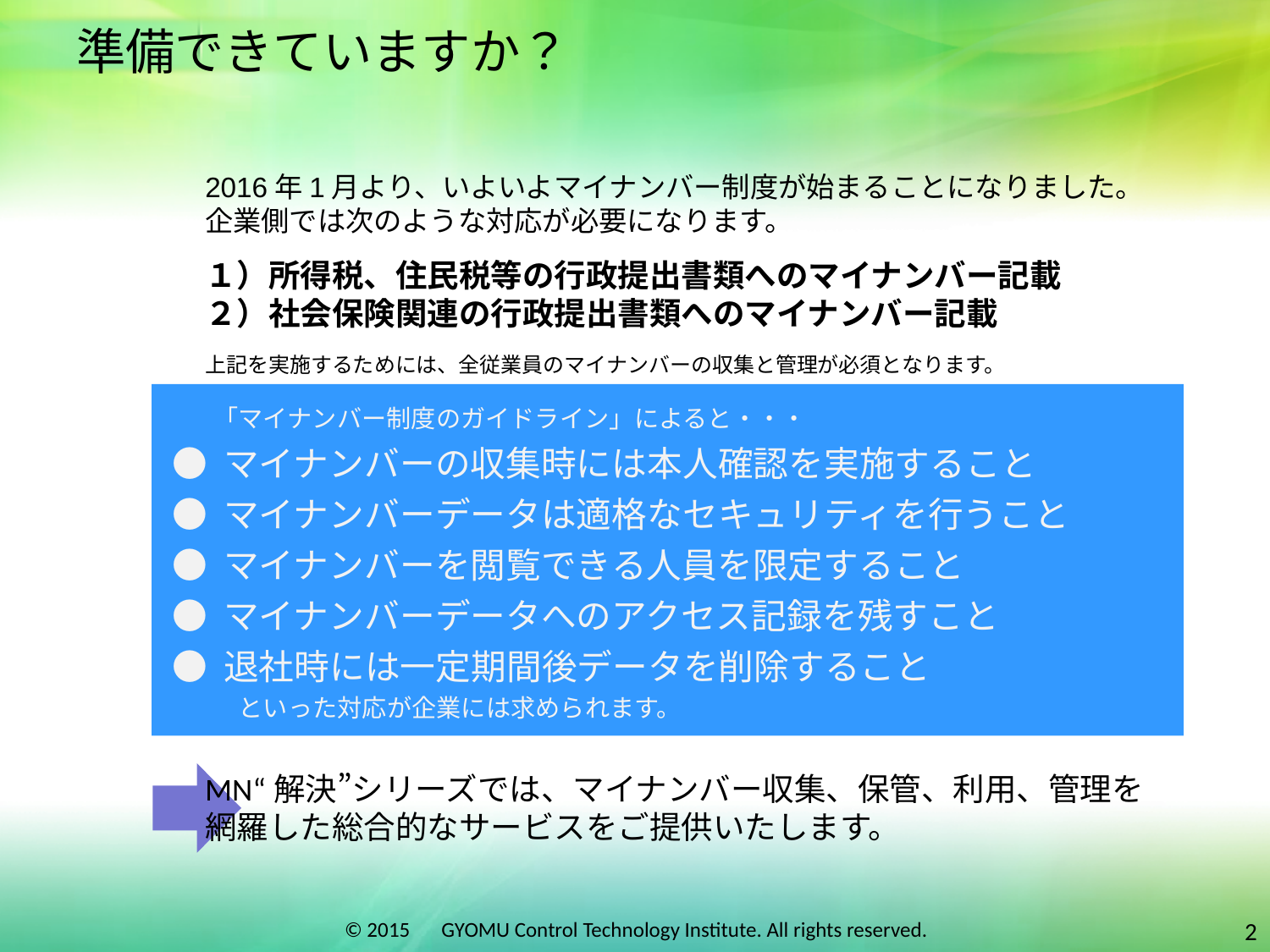

# 準備できていますか？
2016年1月より、いよいよマイナンバー制度が始まることになりました。
企業側では次のような対応が必要になります。

１）所得税、住民税等の行政提出書類へのマイナンバー記載
２）社会保険関連の行政提出書類へのマイナンバー記載

上記を実施するためには、全従業員のマイナンバーの収集と管理が必須となります。
　　「マイナンバー制度のガイドライン」によると・・・
 ● マイナンバーの収集時には本人確認を実施すること
 ● マイナンバーデータは適格なセキュリティを行うこと
 ● マイナンバーを閲覧できる人員を限定すること
 ● マイナンバーデータへのアクセス記録を残すこと
 ● 退社時には一定期間後データを削除すること
　　　といった対応が企業には求められます。
MN“解決”シリーズでは、マイナンバー収集、保管、利用、管理を
網羅した総合的なサービスをご提供いたします。

2